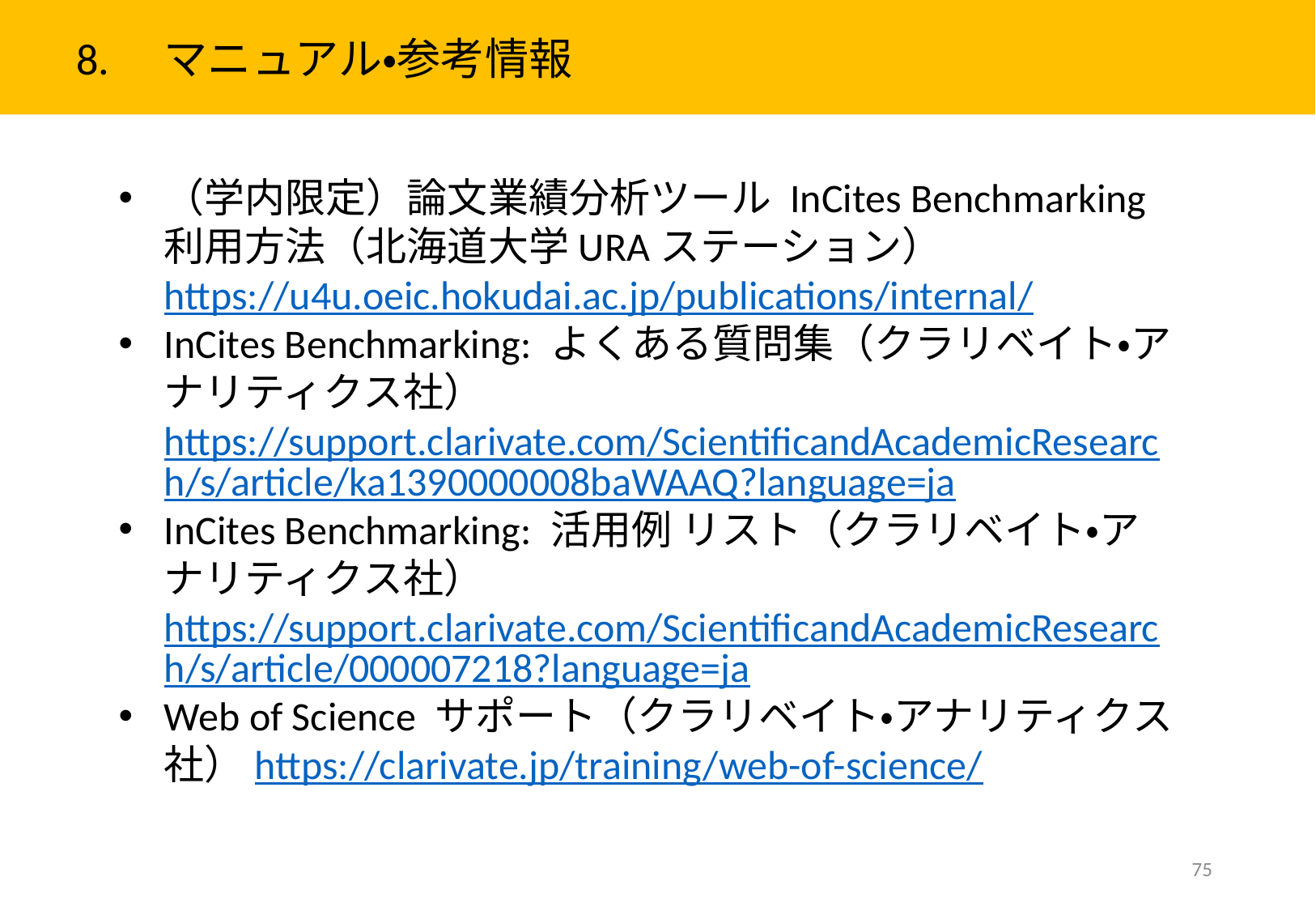

8.　マニュアル・参考情報
（学内限定）論文業績分析ツール InCites Benchmarking 利用方法（北海道大学URAステーション）
https://u4u.oeic.hokudai.ac.jp/publications/internal/
InCites Benchmarking: よくある質問集（クラリベイト・アナリティクス社）https://support.clarivate.com/ScientificandAcademicResearch/s/article/ka1390000008baWAAQ?language=ja
InCites Benchmarking: 活用例 リスト（クラリベイト・アナリティクス社）https://support.clarivate.com/ScientificandAcademicResearch/s/article/000007218?language=ja
Web of Science サポート（クラリベイト・アナリティクス社）https://clarivate.jp/training/web-of-science/
75